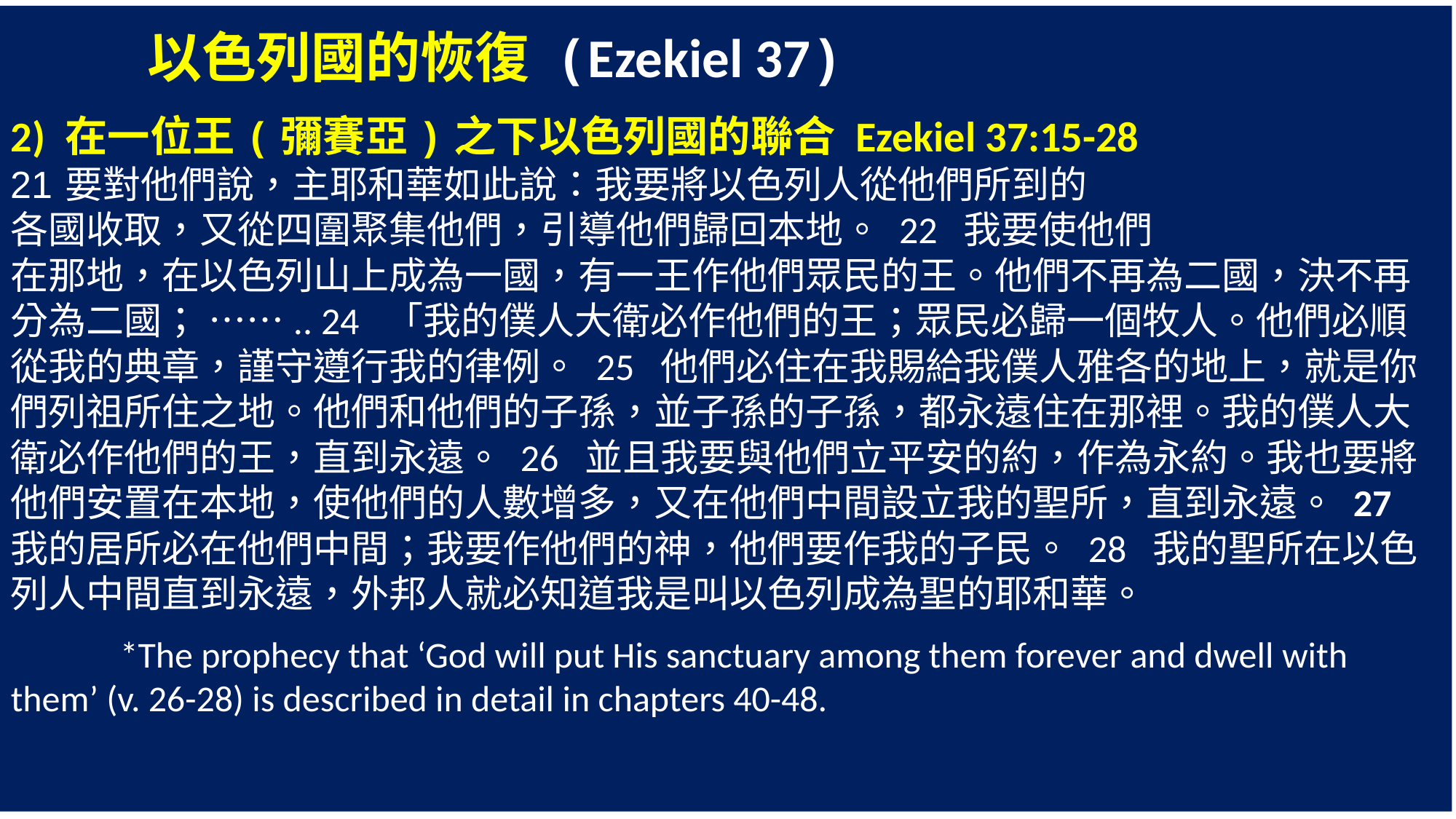

以色列國的恢復 (Ezekiel 37)

2) 在一位王(彌賽亞)之下以色列國的聯合 Ezekiel 37:15-28
要對他們說，主耶和華如此說：我要將以色列人從他們所到的
各國收取，又從四圍聚集他們，引導他們歸回本地。 22  我要使他們
在那地，在以色列山上成為一國，有一王作他們眾民的王。他們不再為二國，決不再分為二國； …….. 24  「我的僕人大衛必作他們的王；眾民必歸一個牧人。他們必順從我的典章，謹守遵行我的律例。 25  他們必住在我賜給我僕人雅各的地上，就是你們列祖所住之地。他們和他們的子孫，並子孫的子孫，都永遠住在那裡。我的僕人大衛必作他們的王，直到永遠。 26  並且我要與他們立平安的約，作為永約。我也要將他們安置在本地，使他們的人數增多，又在他們中間設立我的聖所，直到永遠。 27  我的居所必在他們中間；我要作他們的神，他們要作我的子民。 28  我的聖所在以色列人中間直到永遠，外邦人就必知道我是叫以色列成為聖的耶和華。

	*The prophecy that ‘God will put His sanctuary among them forever and dwell with them’ (v. 26-28) is described in detail in chapters 40-48.